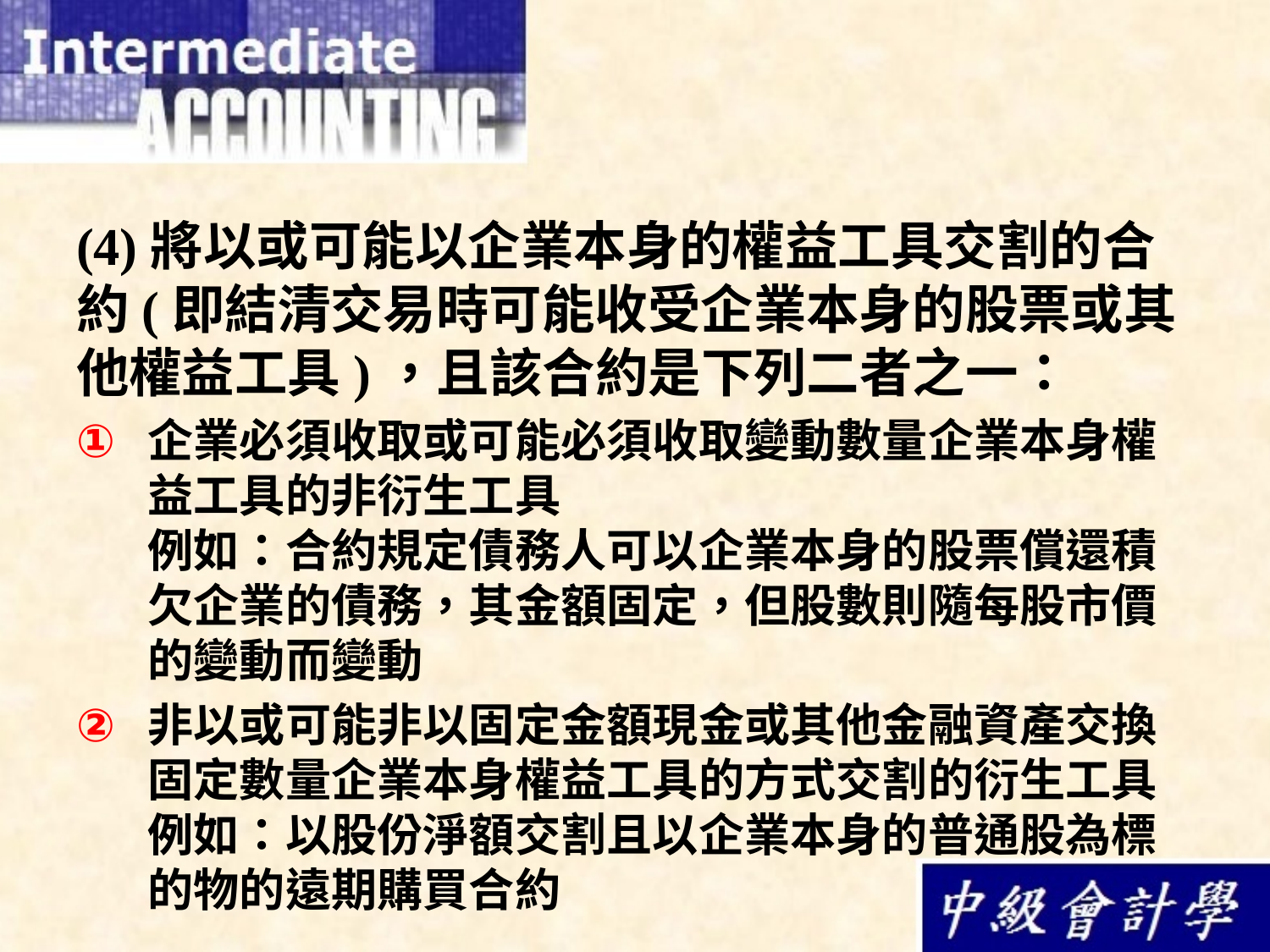

(4)將以或可能以企業本身的權益工具交割的合約(即結清交易時可能收受企業本身的股票或其他權益工具)，且該合約是下列二者之一：
企業必須收取或可能必須收取變動數量企業本身權益工具的非衍生工具
例如：合約規定債務人可以企業本身的股票償還積欠企業的債務，其金額固定，但股數則隨每股市價的變動而變動
非以或可能非以固定金額現金或其他金融資產交換固定數量企業本身權益工具的方式交割的衍生工具
例如：以股份淨額交割且以企業本身的普通股為標的物的遠期購買合約